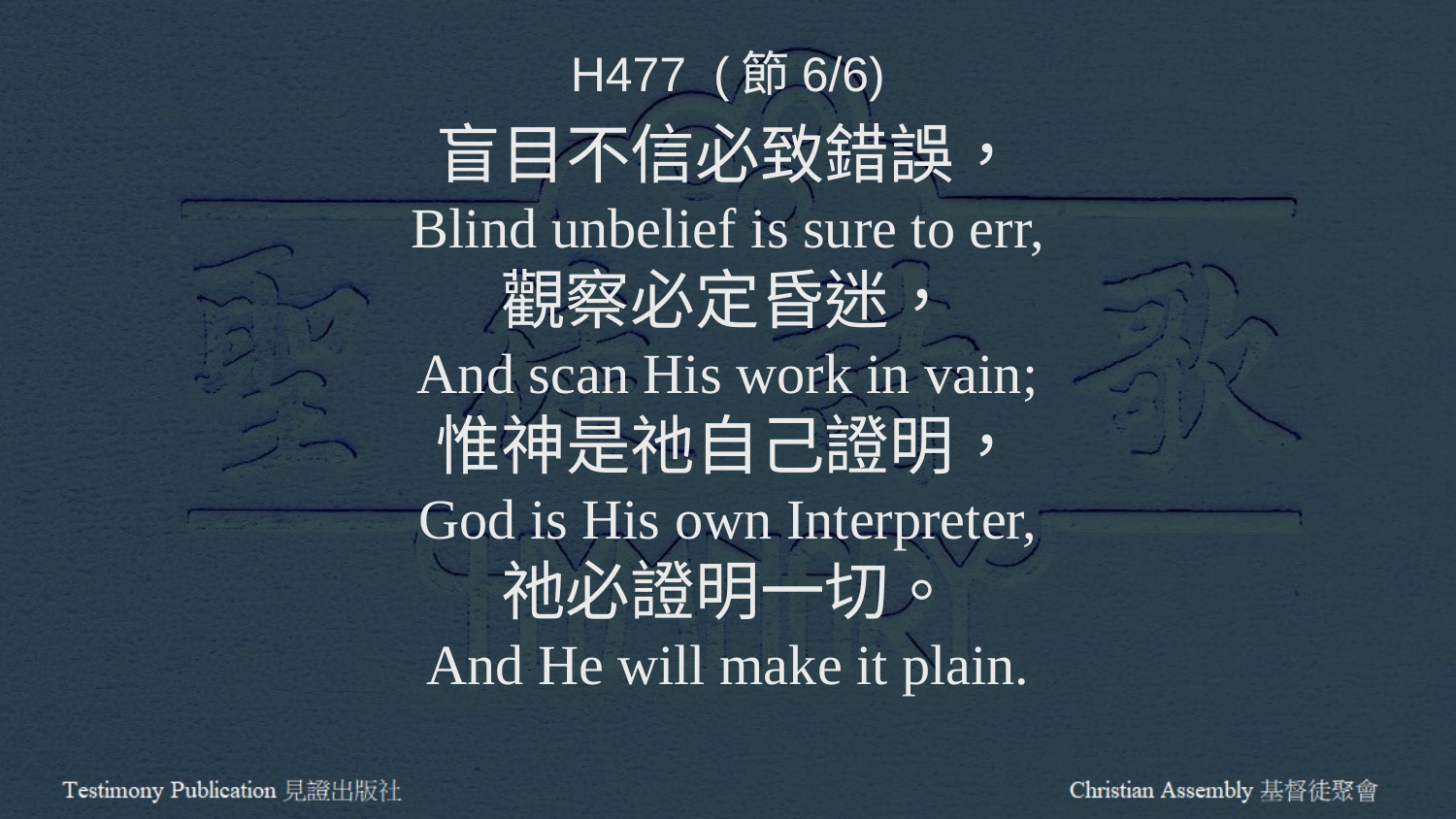

H477  (節6/6)
盲目不信必致錯誤，
Blind unbelief is sure to err,
觀察必定昏迷，
And scan His work in vain;
惟神是祂自己證明，
God is His own Interpreter,
祂必證明一切。
And He will make it plain.